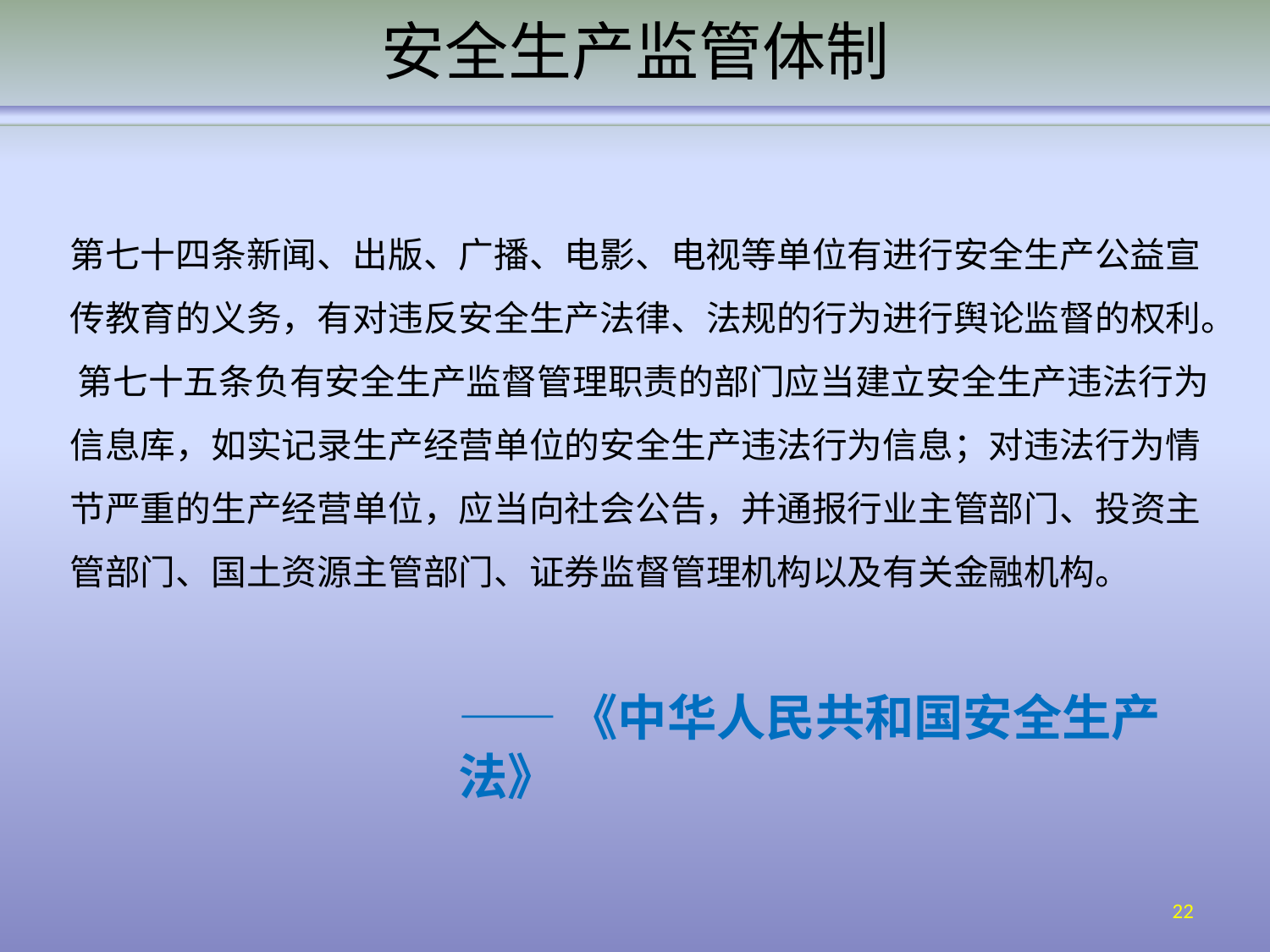

# 安全生产监管体制
第七十四条新闻、出版、广播、电影、电视等单位有进行安全生产公益宣 传教育的义务，有对违反安全生产法律、法规的行为进行舆论监督的权利。 第七十五条负有安全生产监督管理职责的部门应当建立安全生产违法行为 信息库，如实记录生产经营单位的安全生产违法行为信息；对违法行为情 节严重的生产经营单位，应当向社会公告，并通报行业主管部门、投资主 管部门、国土资源主管部门、证券监督管理机构以及有关金融机构。

——《中华人民共和国安全生产法》
22